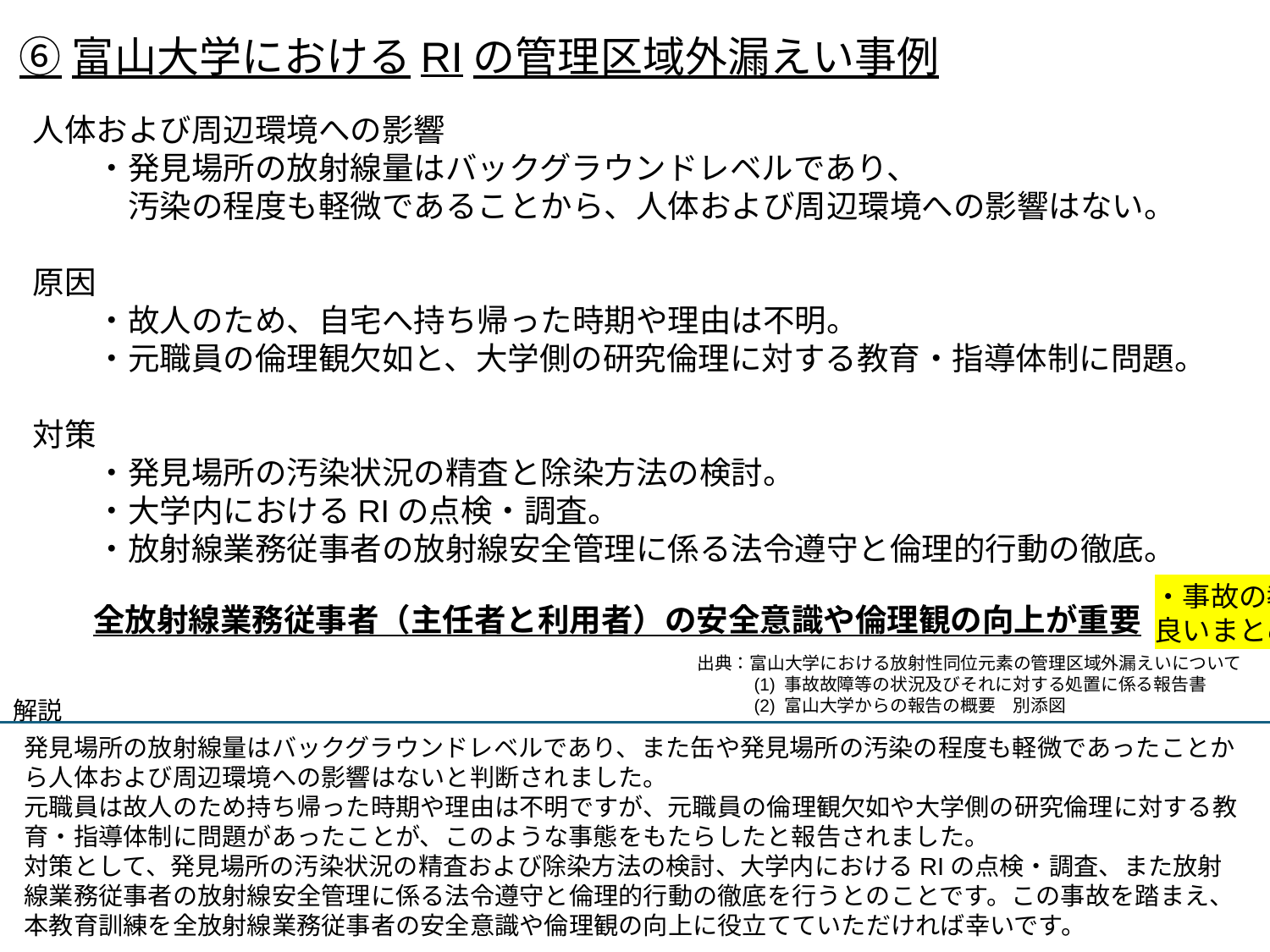

⑥富山大学におけるRIの管理区域外漏えい事例
人体および周辺環境への影響
　　・発見場所の放射線量はバックグラウンドレベルであり、
　　　汚染の程度も軽微であることから、人体および周辺環境への影響はない。

原因
　　・故人のため、自宅へ持ち帰った時期や理由は不明。
　　・元職員の倫理観欠如と、大学側の研究倫理に対する教育・指導体制に問題。

対策
　　・発見場所の汚染状況の精査と除染方法の検討。
　　・大学内におけるRIの点検・調査。
　　・放射線業務従事者の放射線安全管理に係る法令遵守と倫理的行動の徹底。
・事故の教訓でまとめ。
良いまとめ方があれば変えてください。
全放射線業務従事者（主任者と利用者）の安全意識や倫理観の向上が重要
出典：富山大学における放射性同位元素の管理区域外漏えいについて
　　　(1) 事故故障等の状況及びそれに対する処置に係る報告書
　　　(2) 富山大学からの報告の概要　別添図
➡これで大丈夫です．ありがとうございます．
解説
発見場所の放射線量はバックグラウンドレベルであり、また缶や発見場所の汚染の程度も軽微であったことから人体および周辺環境への影響はないと判断されました。
元職員は故人のため持ち帰った時期や理由は不明ですが、元職員の倫理観欠如や大学側の研究倫理に対する教育・指導体制に問題があったことが、このような事態をもたらしたと報告されました。
対策として、発見場所の汚染状況の精査および除染方法の検討、大学内におけるRIの点検・調査、また放射線業務従事者の放射線安全管理に係る法令遵守と倫理的行動の徹底を行うとのことです。この事故を踏まえ、本教育訓練を全放射線業務従事者の安全意識や倫理観の向上に役立てていただければ幸いです。